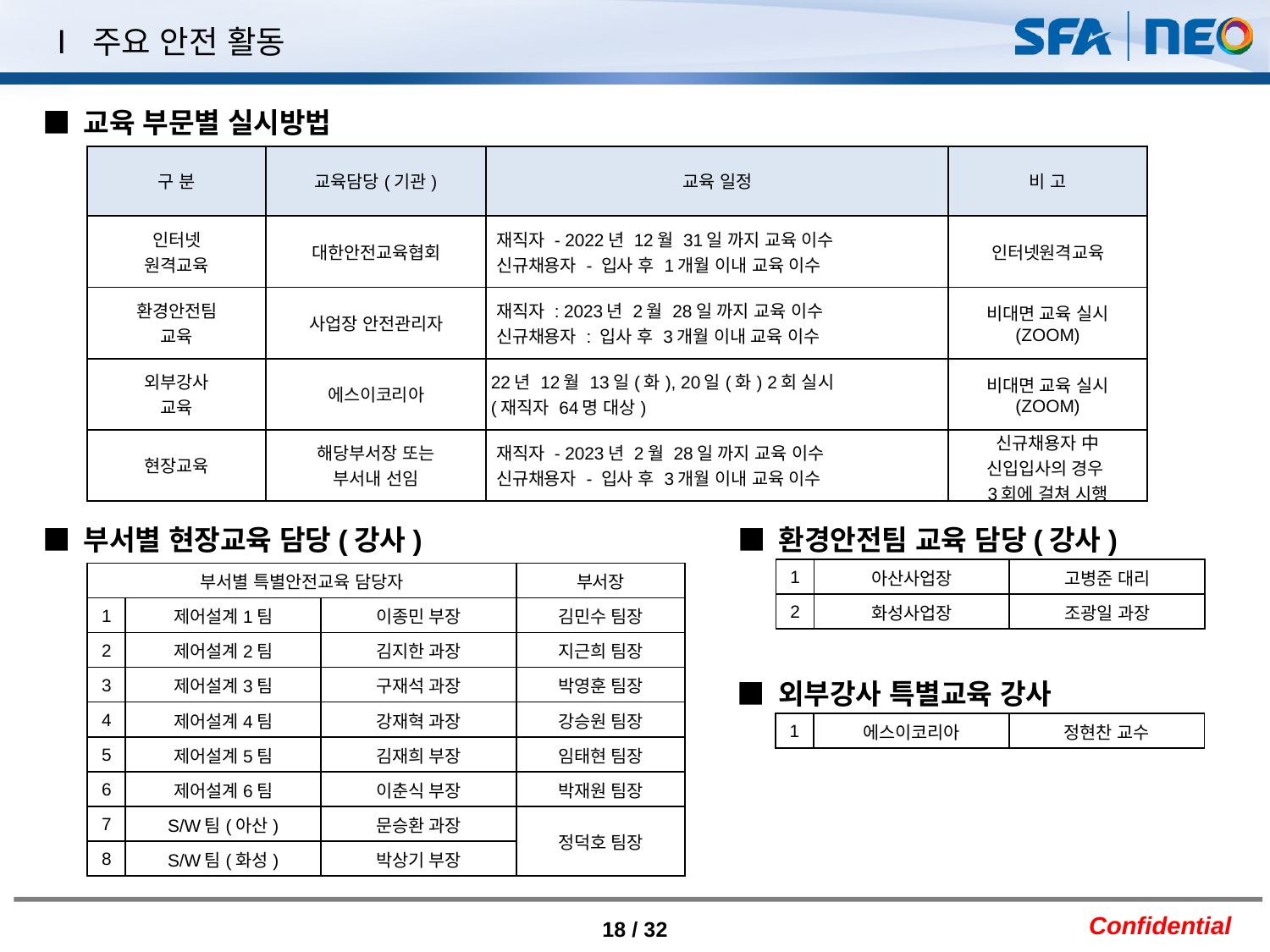

Ⅰ 주요 안전 활동
■ 교육 부문별 실시방법
| 구 분 | 교육담당(기관) | 교육 일정 | 비 고 |
| --- | --- | --- | --- |
| 인터넷 원격교육 | 대한안전교육협회 | 재직자 - 2022년 12월 31일 까지 교육 이수 신규채용자 - 입사 후 1개월 이내 교육 이수 | 인터넷원격교육 |
| 환경안전팀 교육 | 사업장 안전관리자 | 재직자 : 2023년 2월 28일 까지 교육 이수 신규채용자 : 입사 후 3개월 이내 교육 이수 | 비대면 교육 실시 (ZOOM) |
| 외부강사 교육 | 에스이코리아 | 22년 12월 13일(화), 20일(화) 2회 실시 (재직자 64명 대상) | 비대면 교육 실시 (ZOOM) |
| 현장교육 | 해당부서장 또는 부서내 선임 | 재직자 - 2023년 2월 28일 까지 교육 이수 신규채용자 - 입사 후 3개월 이내 교육 이수 | 신규채용자 中 신입입사의 경우 3회에 걸쳐 시행 |
■ 부서별 현장교육 담당(강사)
■ 환경안전팀 교육 담당(강사)
| 1 | 아산사업장 | 고병준 대리 |
| --- | --- | --- |
| 2 | 화성사업장 | 조광일 과장 |
| 부서별 특별안전교육 담당자 |  |  | 부서장 |
| --- | --- | --- | --- |
| 1 | 제어설계1팀 | 이종민 부장 | 김민수 팀장 |
| 2 | 제어설계2팀 | 김지한 과장 | 지근희 팀장 |
| 3 | 제어설계3팀 | 구재석 과장 | 박영훈 팀장 |
| 4 | 제어설계4팀 | 강재혁 과장 | 강승원 팀장 |
| 5 | 제어설계5팀 | 김재희 부장 | 임태현 팀장 |
| 6 | 제어설계6팀 | 이춘식 부장 | 박재원 팀장 |
| 7 | S/W팀(아산) | 문승환 과장 | 정덕호 팀장 |
| 8 | S/W팀(화성) | 박상기 부장 |  |
■ 외부강사 특별교육 강사
| 1 | 에스이코리아 | 정현찬 교수 |
| --- | --- | --- |